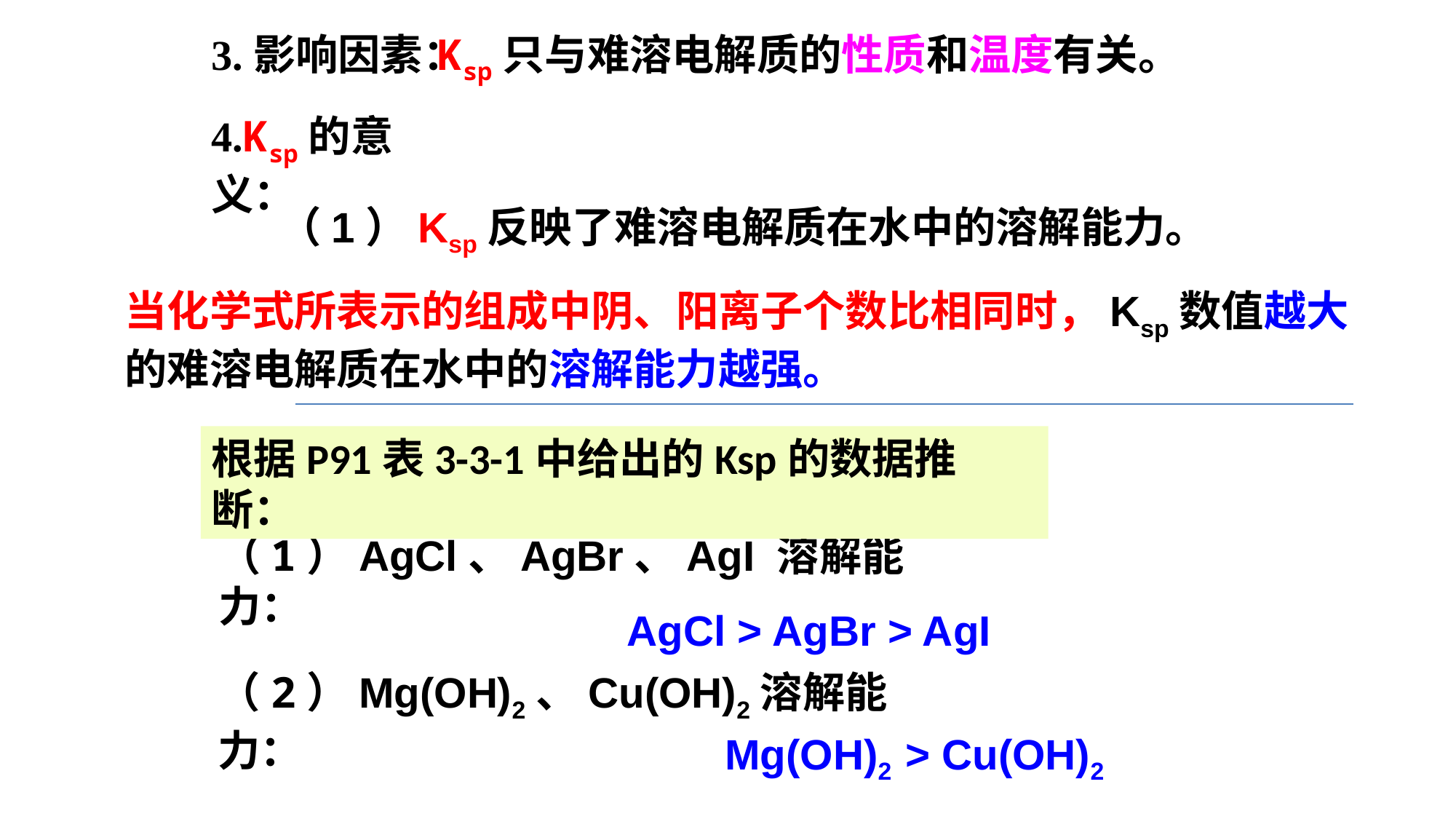

3.影响因素：
Ksp只与难溶电解质的性质和温度有关。
4.Ksp的意义：
（1）Ksp反映了难溶电解质在水中的溶解能力。
当化学式所表示的组成中阴、阳离子个数比相同时，Ksp数值越大的难溶电解质在水中的溶解能力越强。
根据P91表3-3-1中给出的Ksp的数据推断：
（1）AgCl、AgBr、AgI 溶解能力：
AgCl > AgBr > AgI
（2）Mg(OH)2、Cu(OH)2溶解能力：
Mg(OH)2  > Cu(OH)2